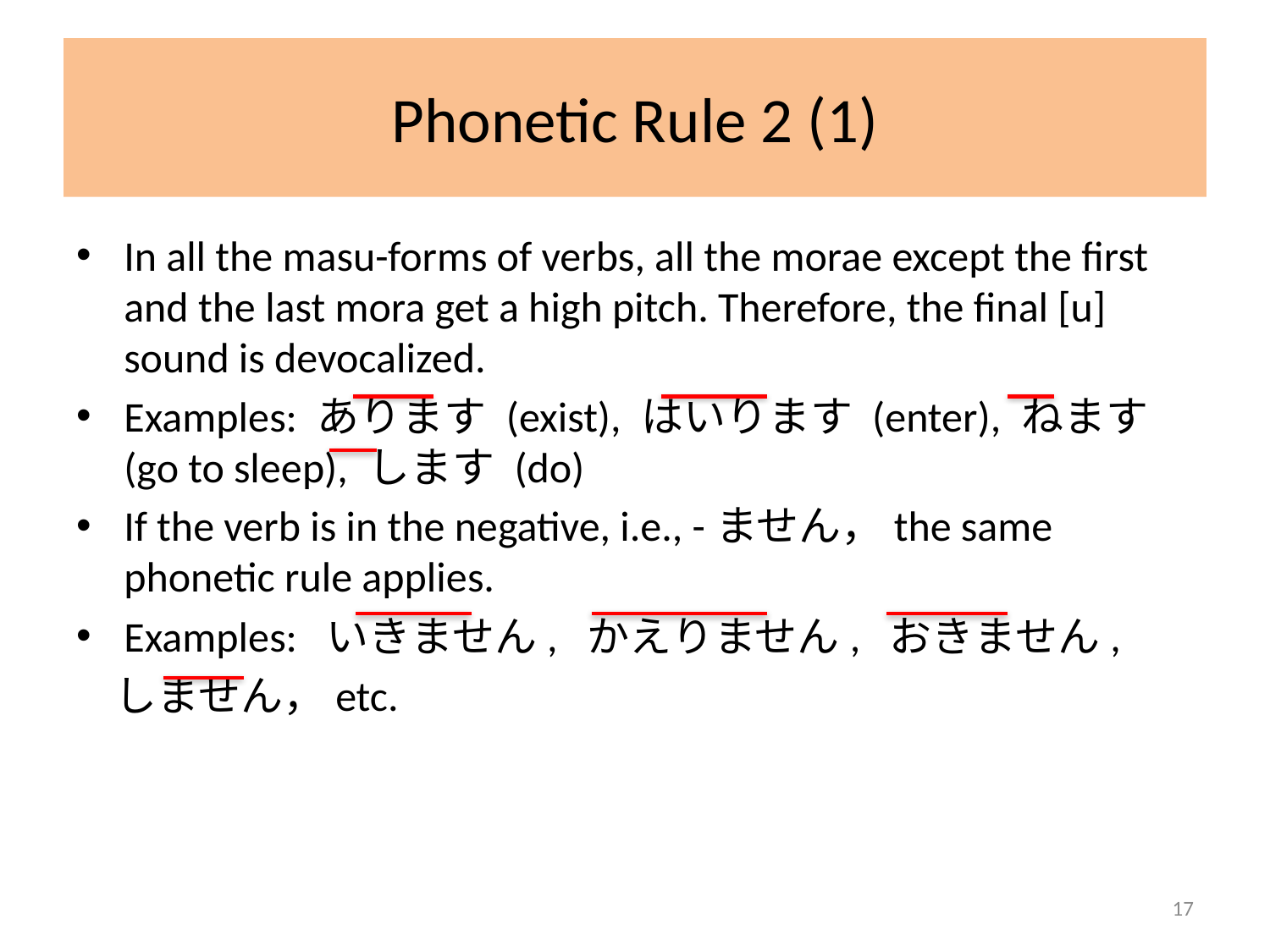

# Phonetic Rule 2 (1)
In all the masu-forms of verbs, all the morae except the first and the last mora get a high pitch. Therefore, the final [u] sound is devocalized.
Examples: あります (exist), はいります (enter), ねます (go to sleep), します (do)
If the verb is in the negative, i.e., -ません，the same phonetic rule applies.
Examples:  いきません,  かえりません,  おきません,
   しません，etc.

17